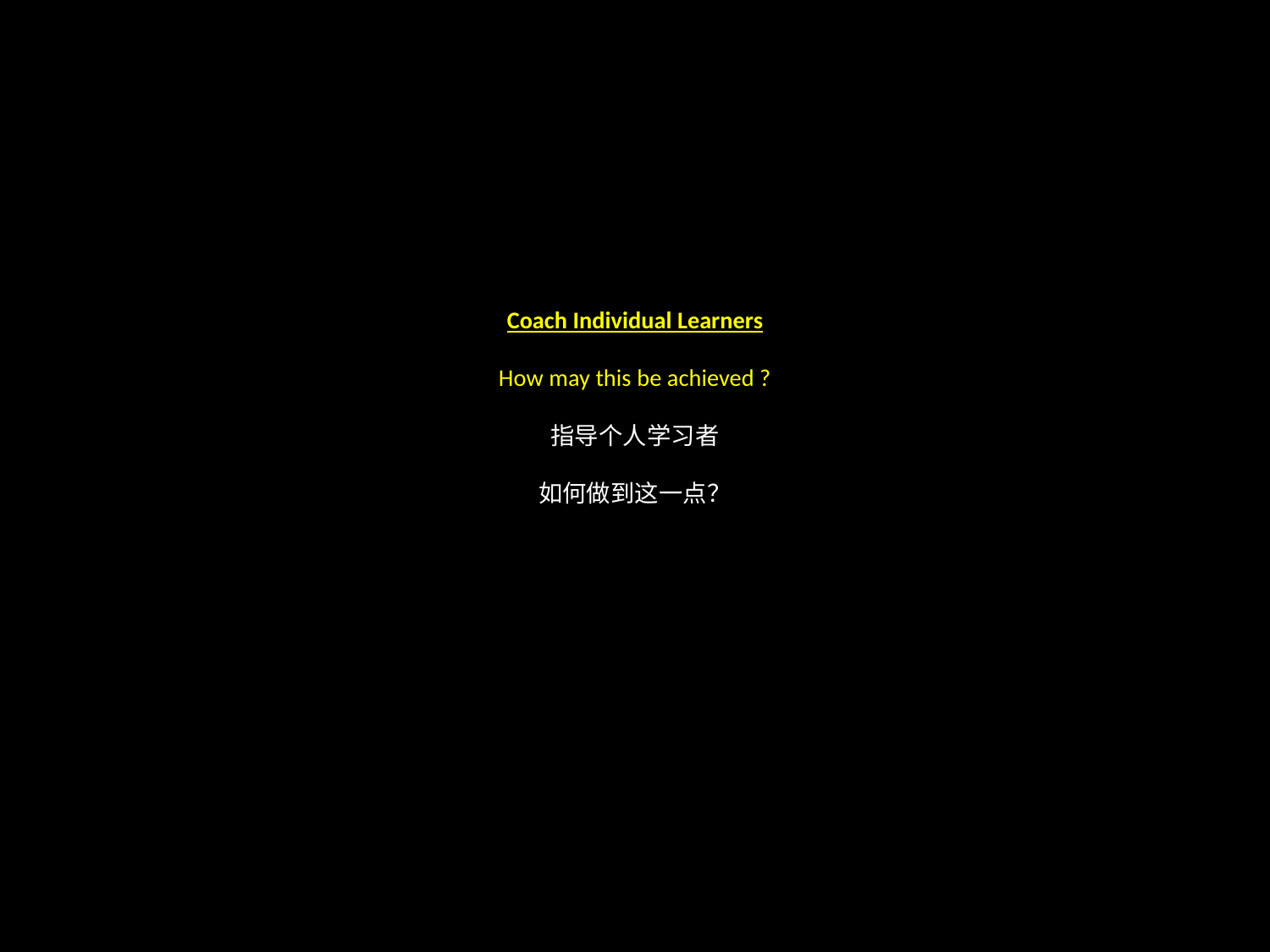

# Coach Individual Learners How may this be achieved ? 指导个人学习者 如何做到这一点？